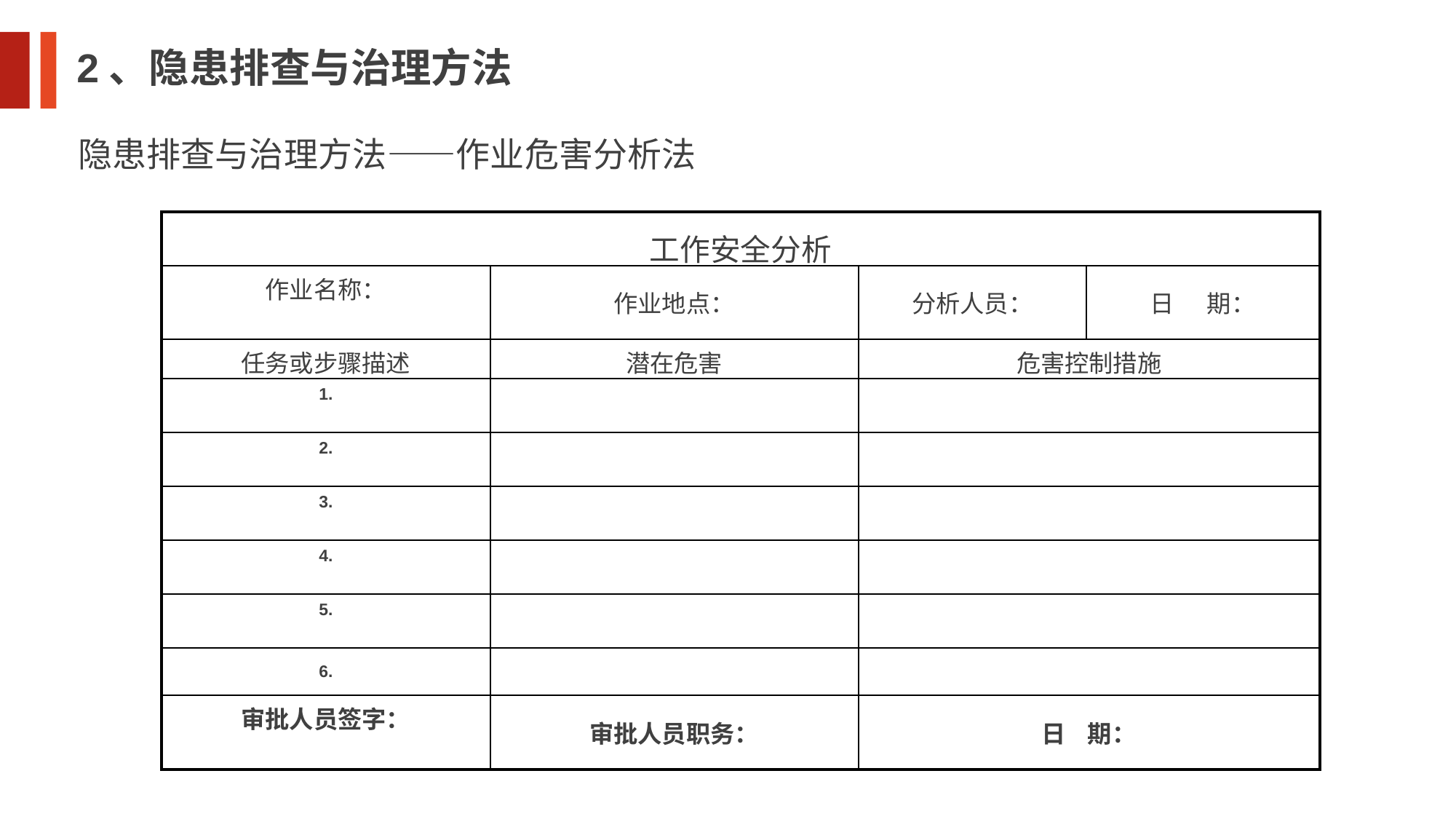

2、隐患排查与治理方法
隐患排查与治理方法——作业危害分析法
| 工作安全分析 |  |  |  |
| --- | --- | --- | --- |
| 作业名称： | 作业地点： | 分析人员： | 日 期： |
| 任务或步骤描述 | 潜在危害 | 危害控制措施 |  |
| 1. |  |  |  |
| 2. |  |  |  |
| 3. |  |  |  |
| 4. |  |  |  |
| 5. |  |  |  |
| 6. |  |  |  |
| 审批人员签字： | 审批人员职务： | 日 期： |  |